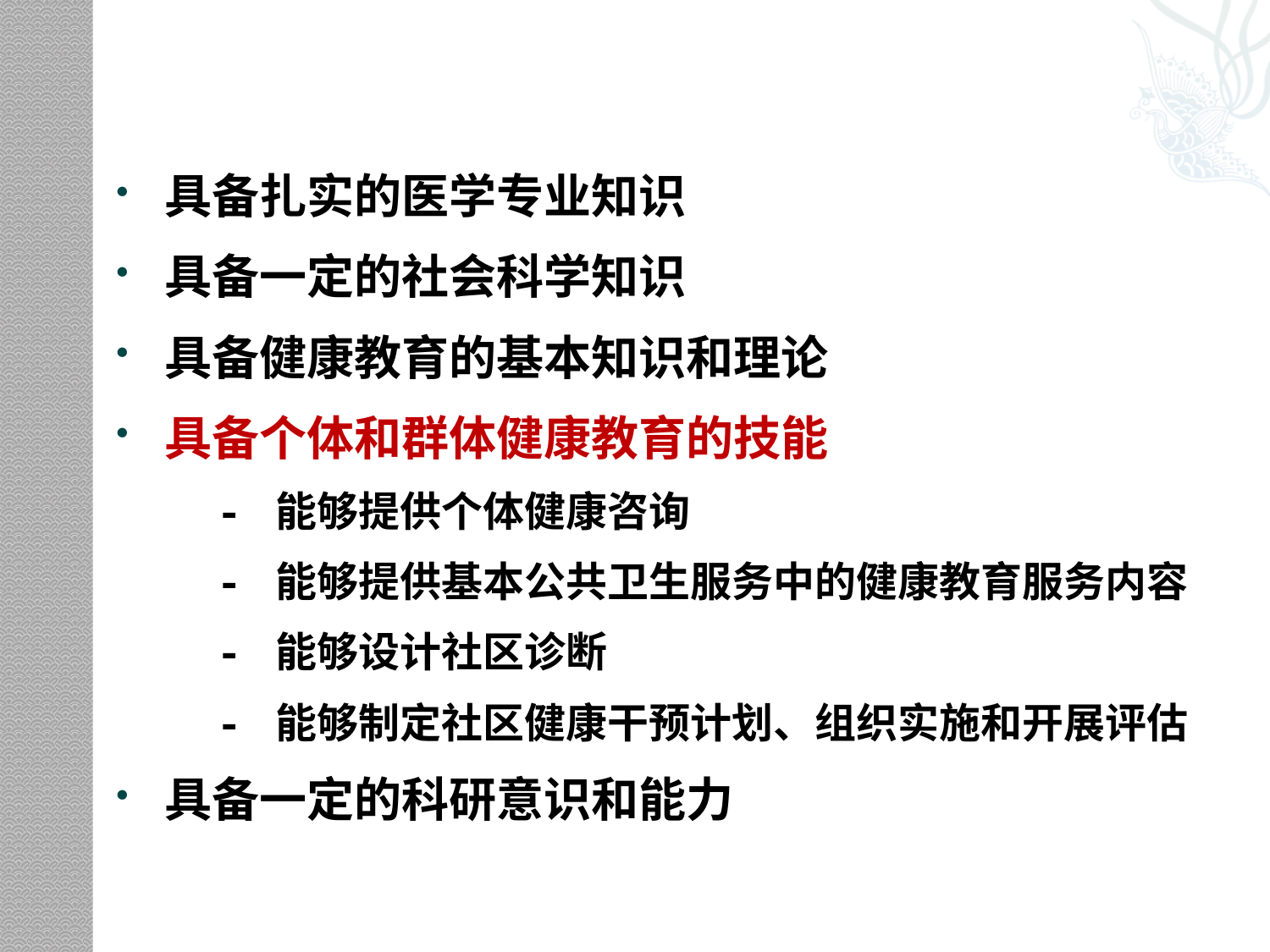

#
具备扎实的医学专业知识
具备一定的社会科学知识
具备健康教育的基本知识和理论
具备个体和群体健康教育的技能
    - 能够提供个体健康咨询
    - 能够提供基本公共卫生服务中的健康教育服务内容
    - 能够设计社区诊断
    - 能够制定社区健康干预计划、组织实施和开展评估
具备一定的科研意识和能力